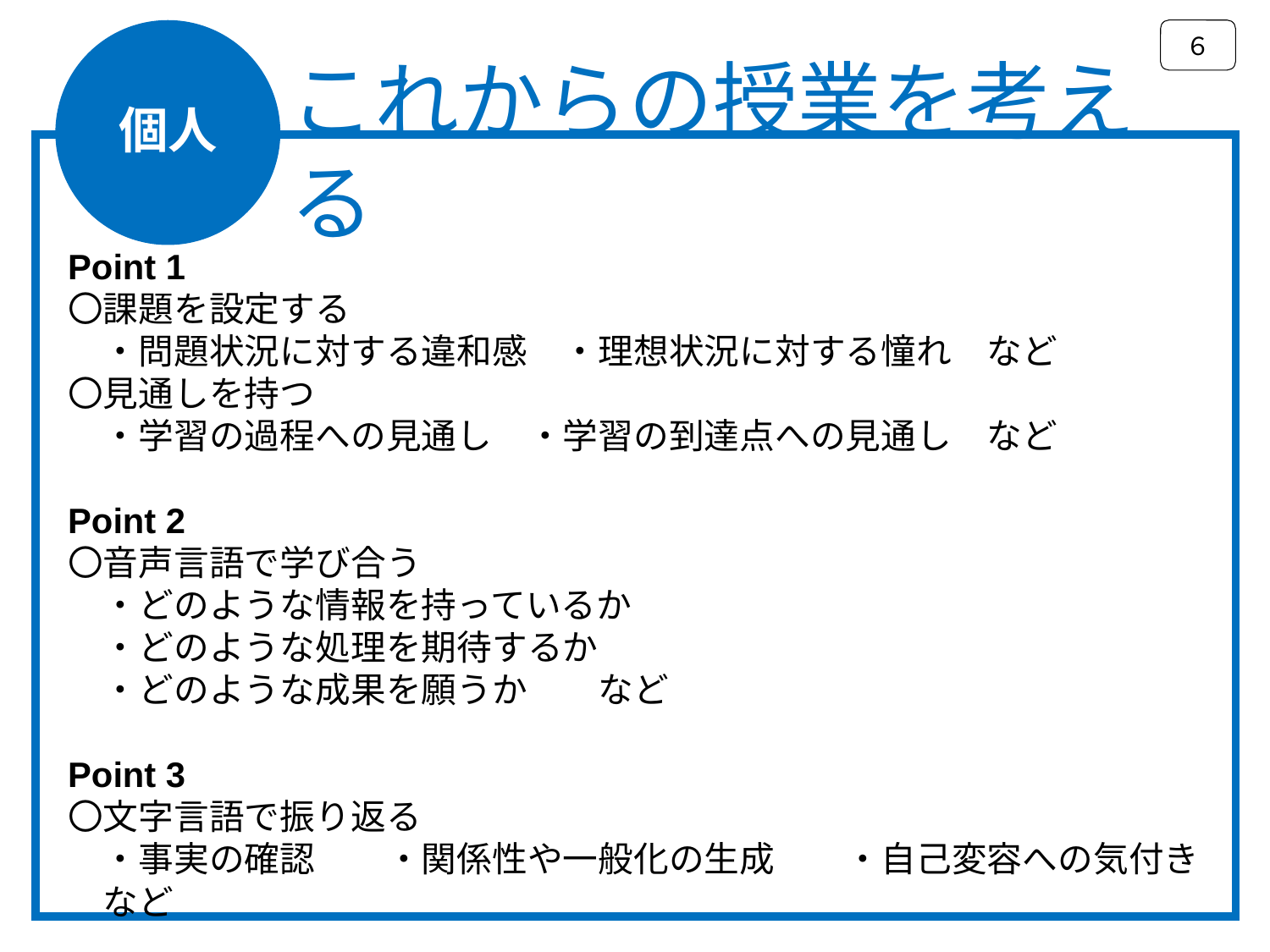

６
これからの授業を考える
個人

Point 1
〇課題を設定する
　・問題状況に対する違和感　・理想状況に対する憧れ　など
〇見通しを持つ
　・学習の過程への見通し　・学習の到達点への見通し　など

Point 2
〇音声言語で学び合う
　・どのような情報を持っているか
　・どのような処理を期待するか
　・どのような成果を願うか　　など

Point 3
〇文字言語で振り返る
　・事実の確認　　・関係性や一般化の生成　　・自己変容への気付き　など

このスライドは個人の活動のときにスクリーンに掲示し続けてください。